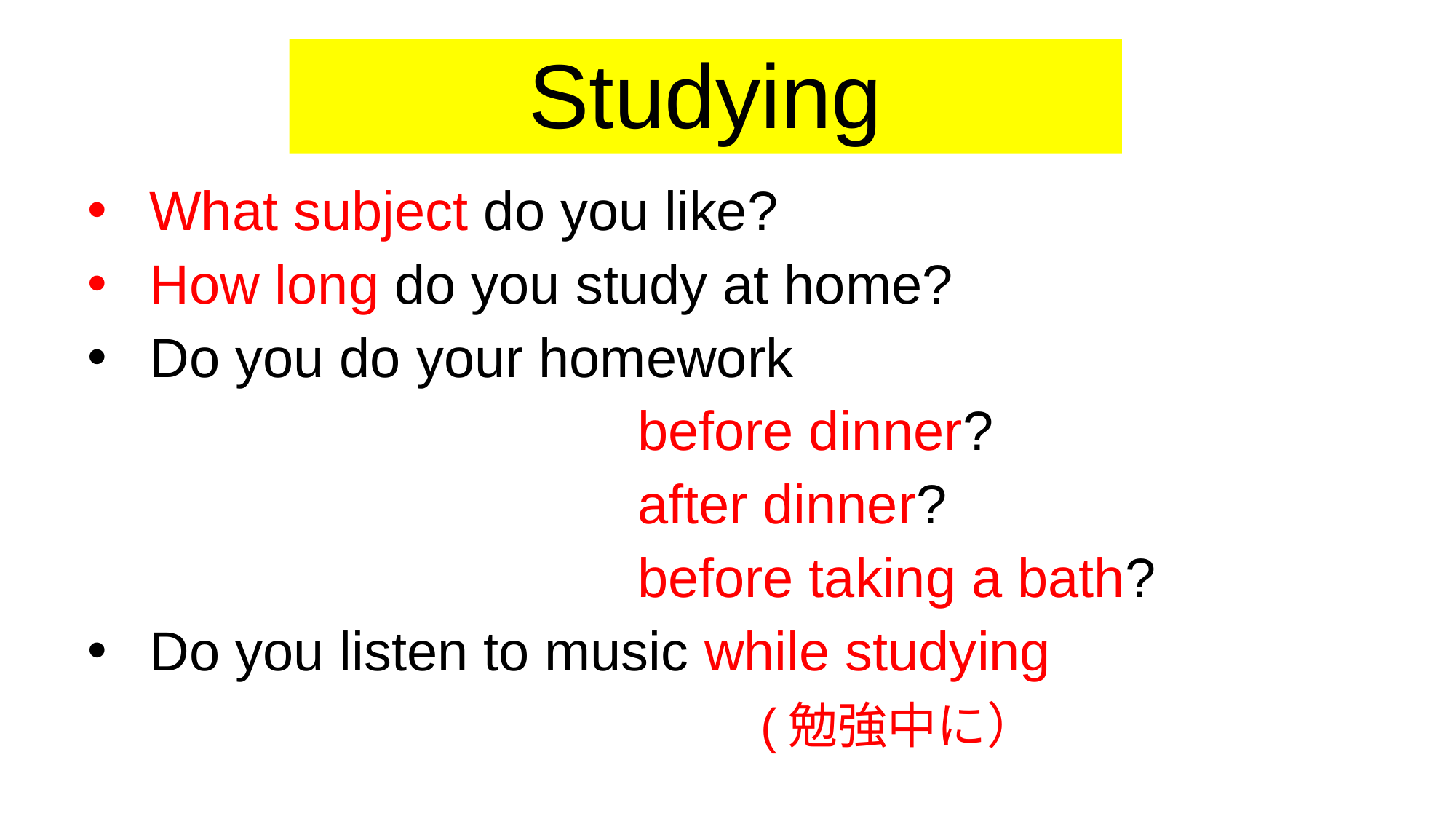

# Studying
What subject do you like?
How long do you study at home?
Do you do your homework
                                    before dinner?
                                    after dinner?
                                    before taking a bath?
Do you listen to music while studying
　　　　　　　　　　　　(勉強中に）